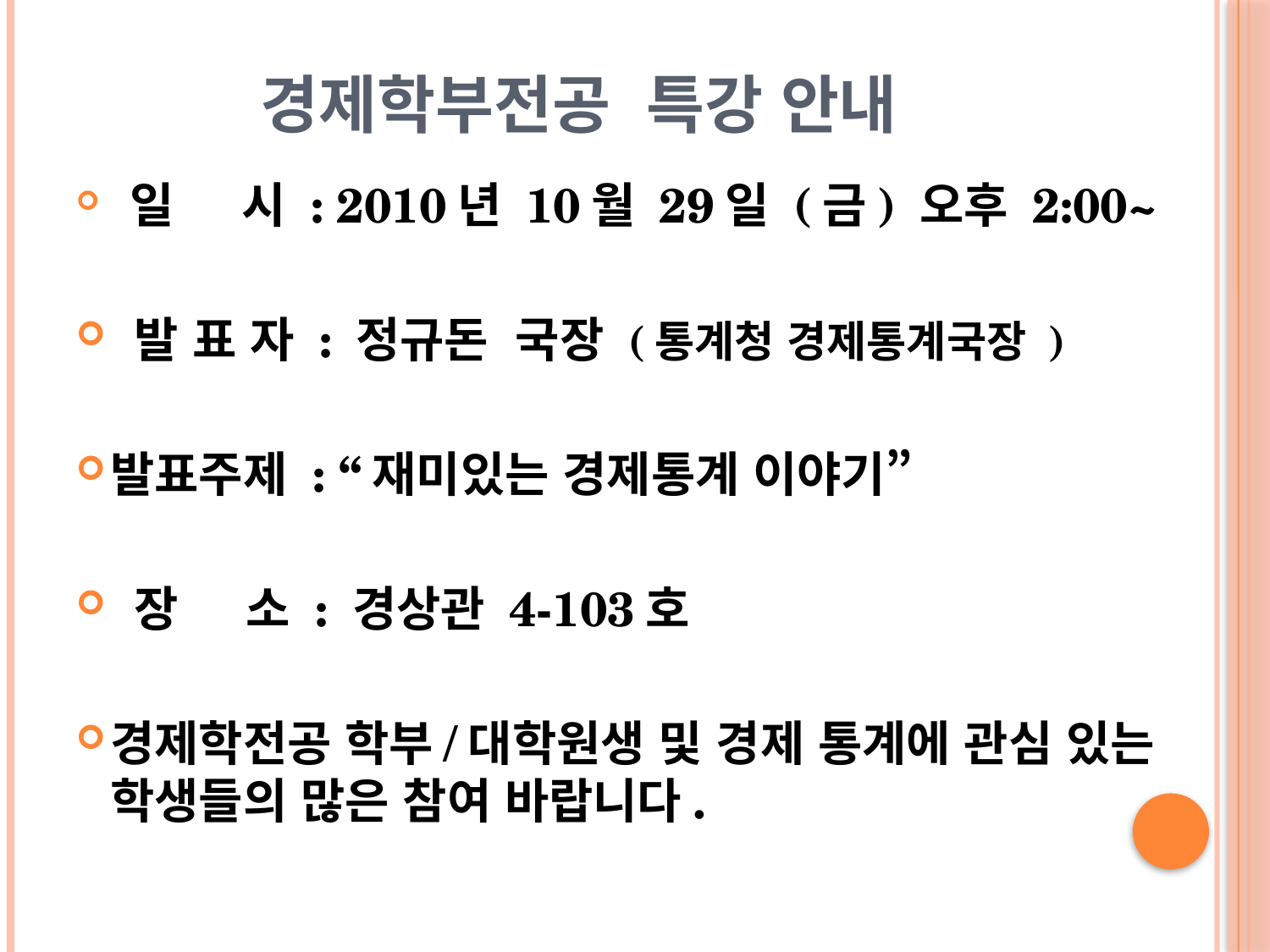

# 경제학부전공  특강 안내
 일     시 : 2010년 10월 29일 (금) 오후 2:00~

 발 표 자 : 정규돈  국장 (통계청 경제통계국장 )

발표주제 : “재미있는 경제통계 이야기”

 장     소 : 경상관 4-103호

경제학전공 학부/대학원생 및 경제 통계에 관심 있는 학생들의 많은 참여 바랍니다.